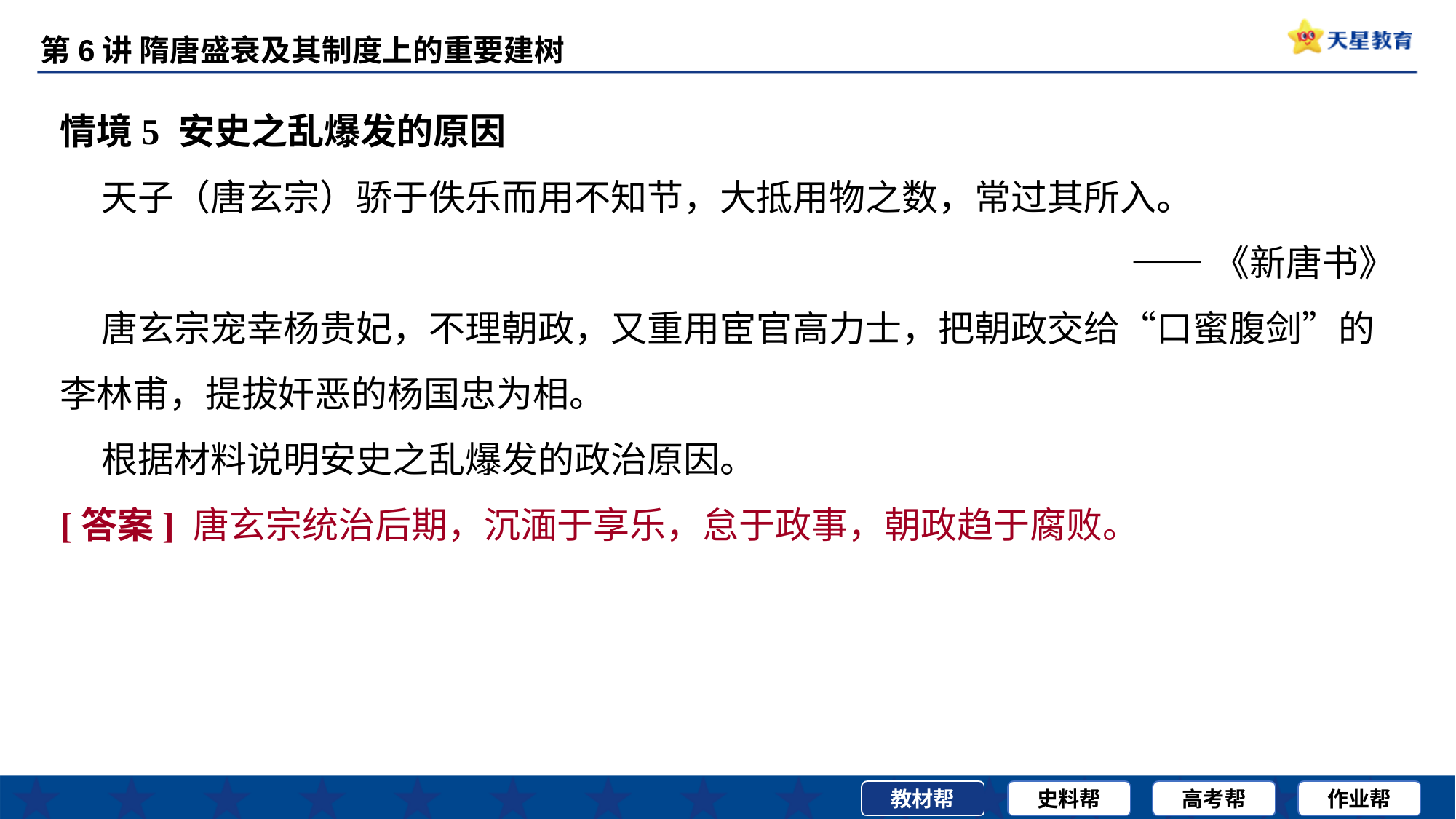

情境5 安史之乱爆发的原因
    天子（唐玄宗）骄于佚乐而用不知节，大抵用物之数，常过其所入。
——《新唐书》
    唐玄宗宠幸杨贵妃，不理朝政，又重用宦官高力士，把朝政交给“口蜜腹剑”的李林甫，提拔奸恶的杨国忠为相。
    根据材料说明安史之乱爆发的政治原因。
[答案] 唐玄宗统治后期，沉湎于享乐，怠于政事，朝政趋于腐败。